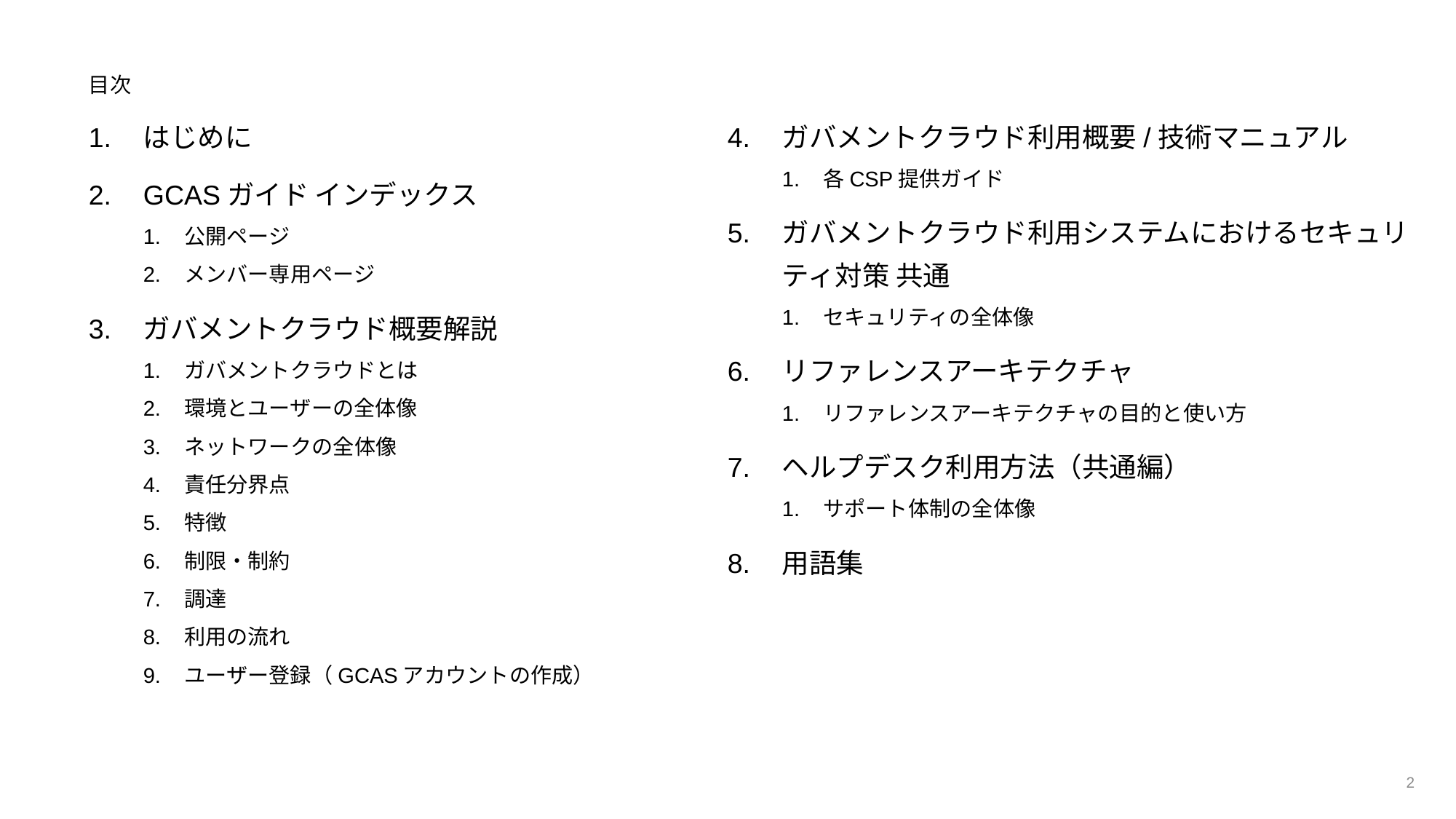

# 目次
はじめに
GCASガイド インデックス
公開ページ
メンバー専用ページ
ガバメントクラウド概要解説
ガバメントクラウドとは
環境とユーザーの全体像
ネットワークの全体像
責任分界点
特徴
制限・制約
調達
利用の流れ
ユーザー登録（GCASアカウントの作成）
ガバメントクラウド利用概要/技術マニュアル
各CSP提供ガイド
ガバメントクラウド利用システムにおけるセキュリティ対策 共通
セキュリティの全体像
リファレンスアーキテクチャ
リファレンスアーキテクチャの目的と使い方
ヘルプデスク利用方法（共通編）
サポート体制の全体像
用語集
2